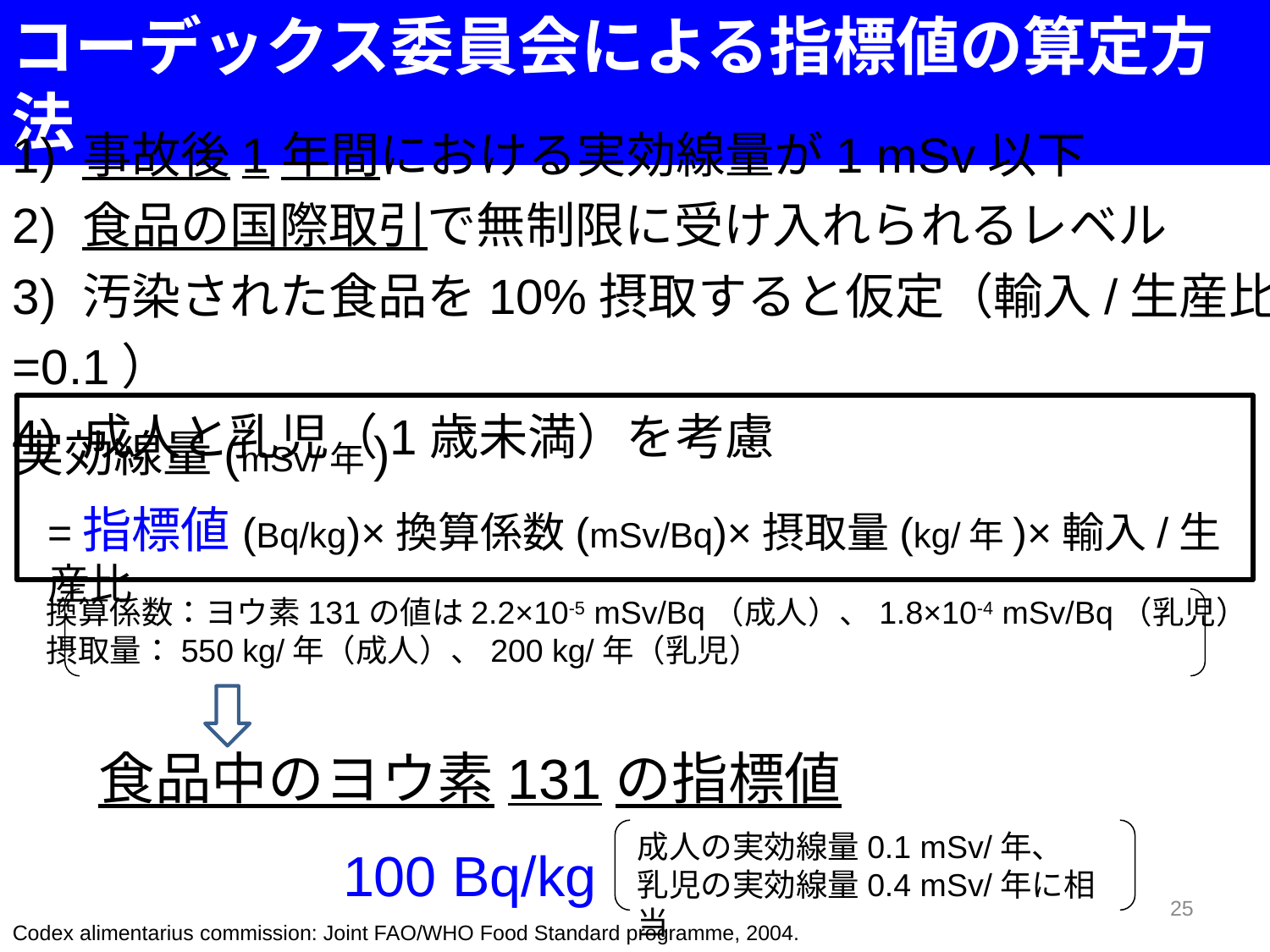

コーデックス委員会による指標値の算定方法
1) 事故後1年間における実効線量が1 mSv以下
2) 食品の国際取引で無制限に受け入れられるレベル
3) 汚染された食品を10%摂取すると仮定（輸入/生産比=0.1）
4) 成人と乳児（1歳未満）を考慮

実効線量(mSv/年)
=指標値(Bq/kg)×換算係数(mSv/Bq)×摂取量(kg/年)×輸入/生産比
換算係数：ヨウ素131の値は2.2×10-5 mSv/Bq（成人）、1.8×10-4 mSv/Bq（乳児）
摂取量：550 kg/年（成人）、200 kg/年（乳児）

食品中のヨウ素131の指標値

100 Bq/kg

成人の実効線量0.1 mSv/年、
乳児の実効線量0.4 mSv/年に相当
25
Codex alimentarius commission: Joint FAO/WHO Food Standard programme, 2004.